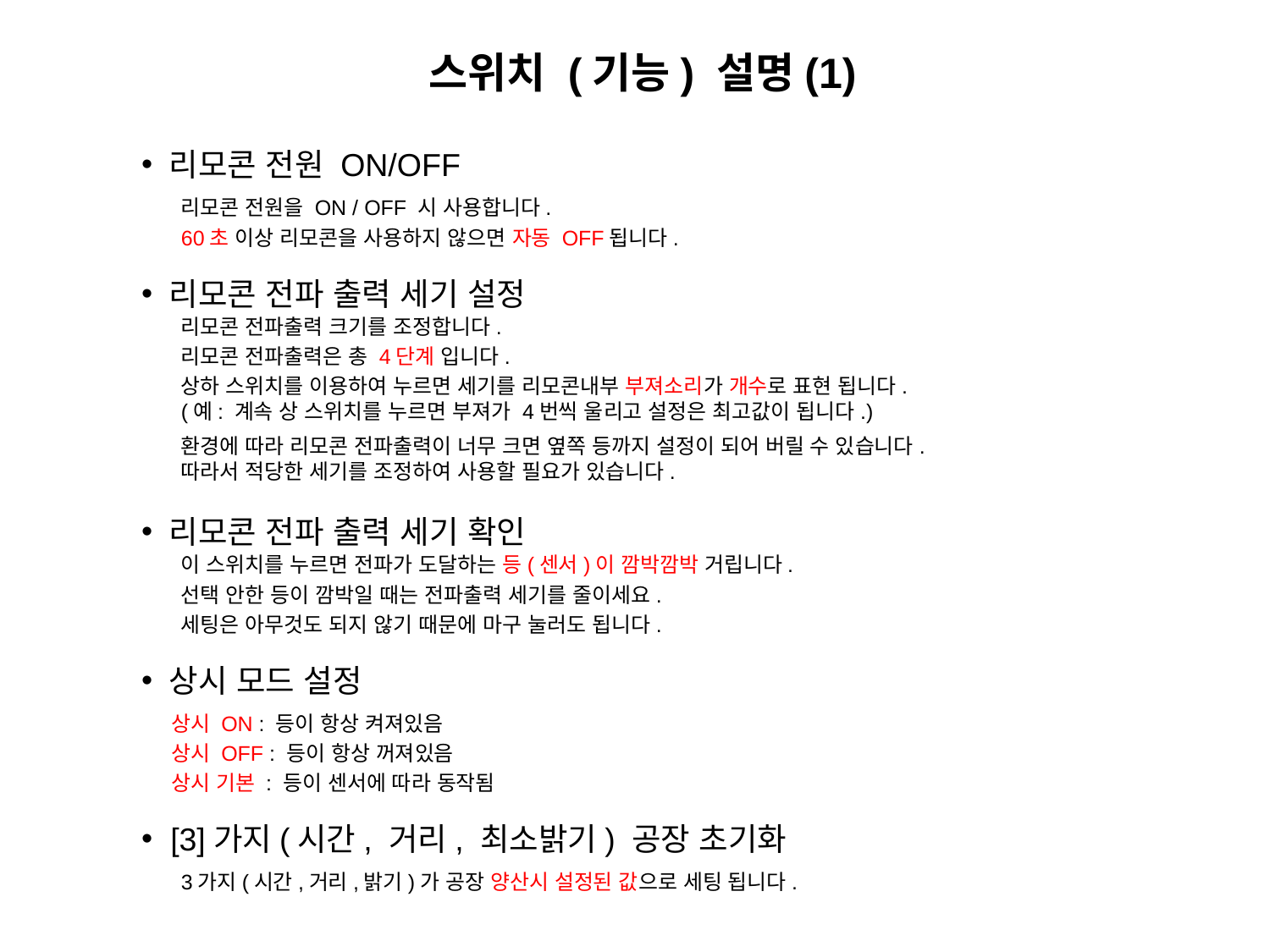

스위치 (기능) 설명(1)
 리모콘 전원 ON/OFF
리모콘 전원을 ON / OFF 시 사용합니다.
60초 이상 리모콘을 사용하지 않으면 자동 OFF됩니다.
 리모콘 전파 출력 세기 설정
리모콘 전파출력 크기를 조정합니다.
리모콘 전파출력은 총 4단계 입니다.
상하 스위치를 이용하여 누르면 세기를 리모콘내부 부져소리가 개수로 표현 됩니다.
(예: 계속 상 스위치를 누르면 부져가 4번씩 울리고 설정은 최고값이 됩니다.)
환경에 따라 리모콘 전파출력이 너무 크면 옆쪽 등까지 설정이 되어 버릴 수 있습니다.
따라서 적당한 세기를 조정하여 사용할 필요가 있습니다.
 리모콘 전파 출력 세기 확인
이 스위치를 누르면 전파가 도달하는 등(센서)이 깜박깜박 거립니다.
선택 안한 등이 깜박일 때는 전파출력 세기를 줄이세요.
세팅은 아무것도 되지 않기 때문에 마구 눌러도 됩니다.
 상시 모드 설정
상시 ON : 등이 항상 켜져있음
상시 OFF : 등이 항상 꺼져있음
상시 기본 : 등이 센서에 따라 동작됨
  [3]가지(시간, 거리, 최소밝기) 공장 초기화
3가지(시간,거리,밝기)가 공장 양산시 설정된 값으로 세팅 됩니다.